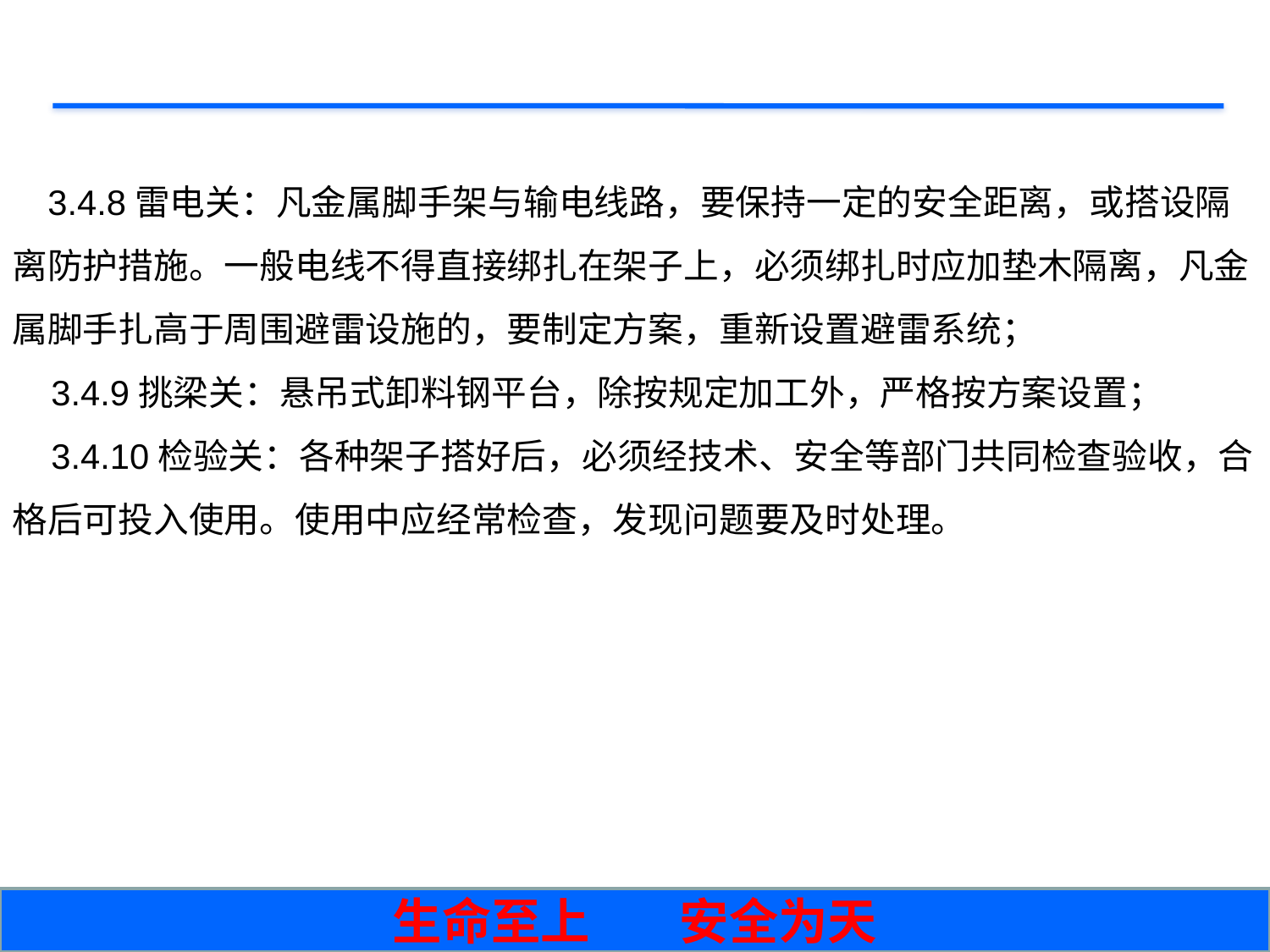

3.4.8雷电关：凡金属脚手架与输电线路，要保持一定的安全距离，或搭设隔离防护措施。一般电线不得直接绑扎在架子上，必须绑扎时应加垫木隔离，凡金属脚手扎高于周围避雷设施的，要制定方案，重新设置避雷系统；
    3.4.9挑梁关：悬吊式卸料钢平台，除按规定加工外，严格按方案设置；
    3.4.10检验关：各种架子搭好后，必须经技术、安全等部门共同检查验收，合格后可投入使用。使用中应经常检查，发现问题要及时处理。